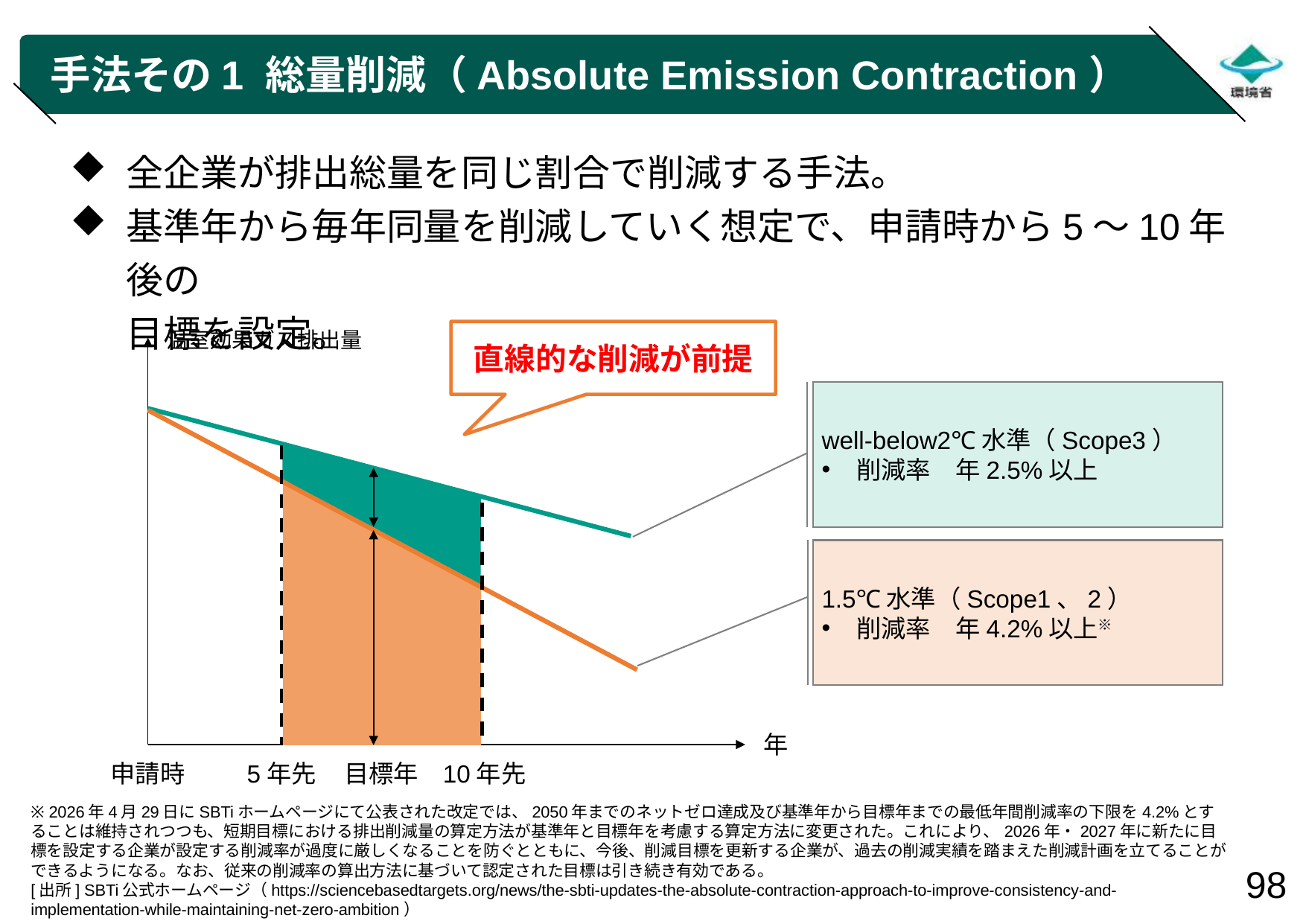

# 手法その1 総量削減（Absolute Emission Contraction）
全企業が排出総量を同じ割合で削減する手法。
基準年から毎年同量を削減していく想定で、申請時から5～10年後の
目標を設定。
温室効果ガス排出量

年
申請時
5年先
目標年
10年先

直線的な削減が前提
well‑below2℃水準（Scope3）
削減率　年2.5%以上
1.5℃水準（Scope1、2）
削減率　年4.2%以上※
※ 2026年4月29日にSBTiホームページにて公表された改定では、2050年までのネットゼロ達成及び基準年から目標年までの最低年間削減率の下限を4.2%とすることは維持されつつも、短期目標における排出削減量の算定方法が基準年と目標年を考慮する算定方法に変更された。これにより、2026年・2027年に新たに目標を設定する企業が設定する削減率が過度に厳しくなることを防ぐとともに、今後、削減目標を更新する企業が、過去の削減実績を踏まえた削減計画を立てることができるようになる。なお、従来の削減率の算出方法に基づいて認定された目標は引き続き有効である。
[出所] SBTi公式ホームページ（https://sciencebasedtargets.org/news/the-sbti-updates-the-absolute-contraction-approach-to-improve-consistency-and-implementation-while-maintaining-net-zero-ambition）